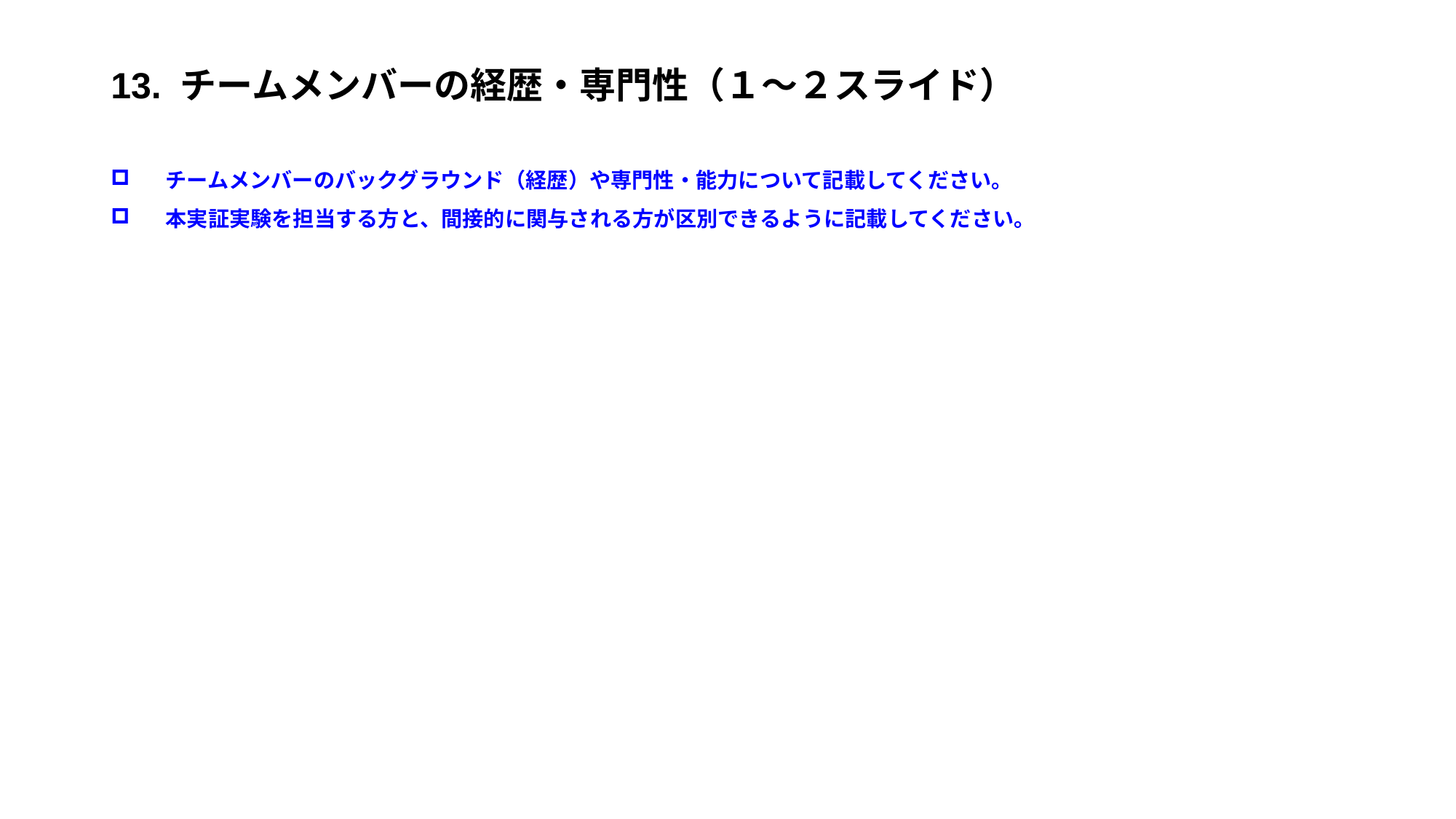

# 13. チームメンバーの経歴・専門性（１～２スライド）
チームメンバーのバックグラウンド（経歴）や専門性・能力について記載してください。
本実証実験を担当する方と、間接的に関与される方が区別できるように記載してください。